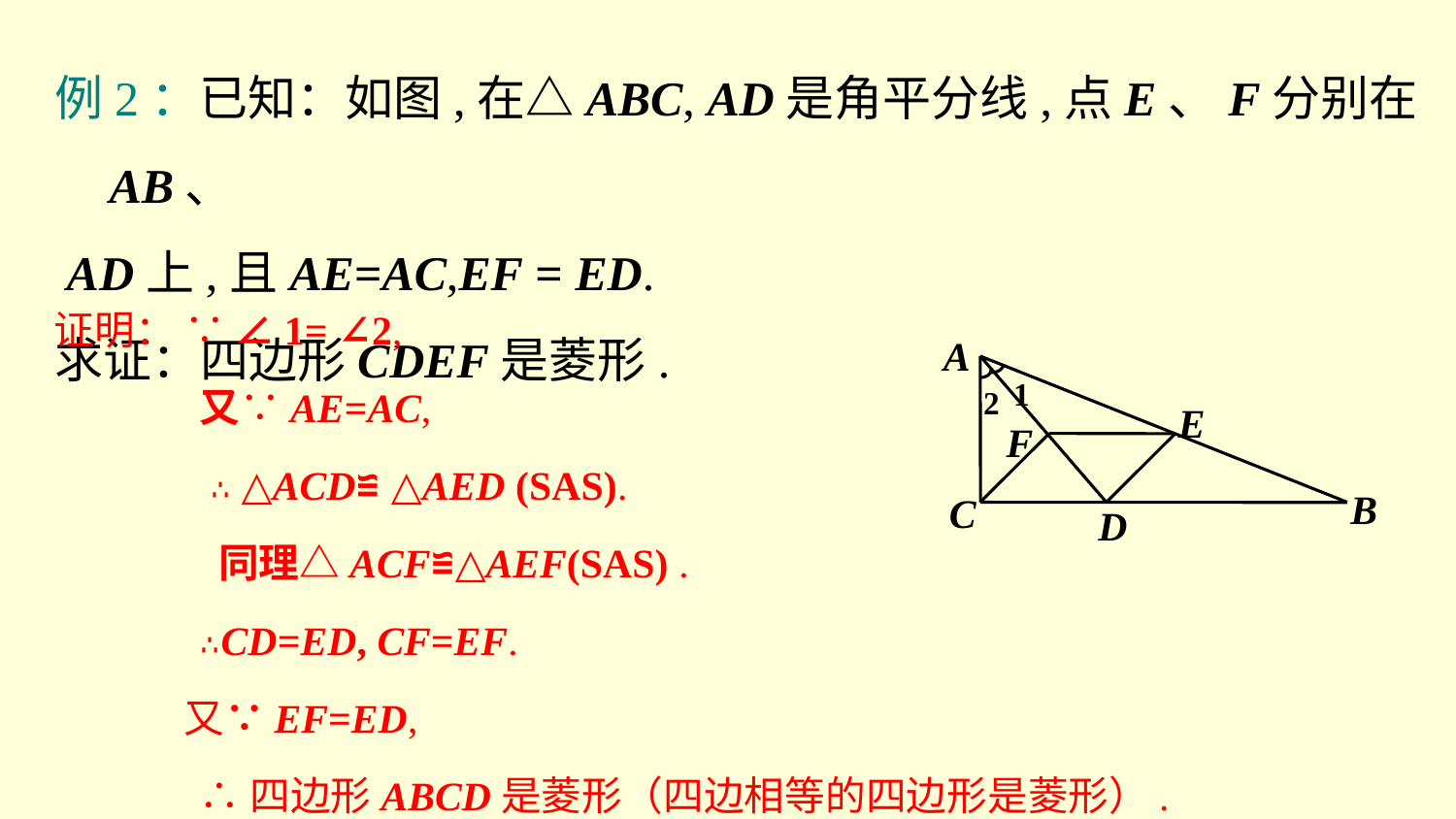

例2：已知：如图,在△ABC, AD是角平分线,点E、F分别在AB、
 AD上,且AE=AC,EF = ED.
求证：四边形CDEF是菱形.
证明： ∵ ∠1= ∠2,
	又∵AE=AC,
	 ∴ △ACD≌ △AED (SAS).
      	 同理△ACF≌△AEF(SAS) .
	∴CD=ED, CF=EF.
             又∵EF=ED,
	∴四边形ABCD是菱形（四边相等的四边形是菱形）.
A

1

2
E
F

B
C
D